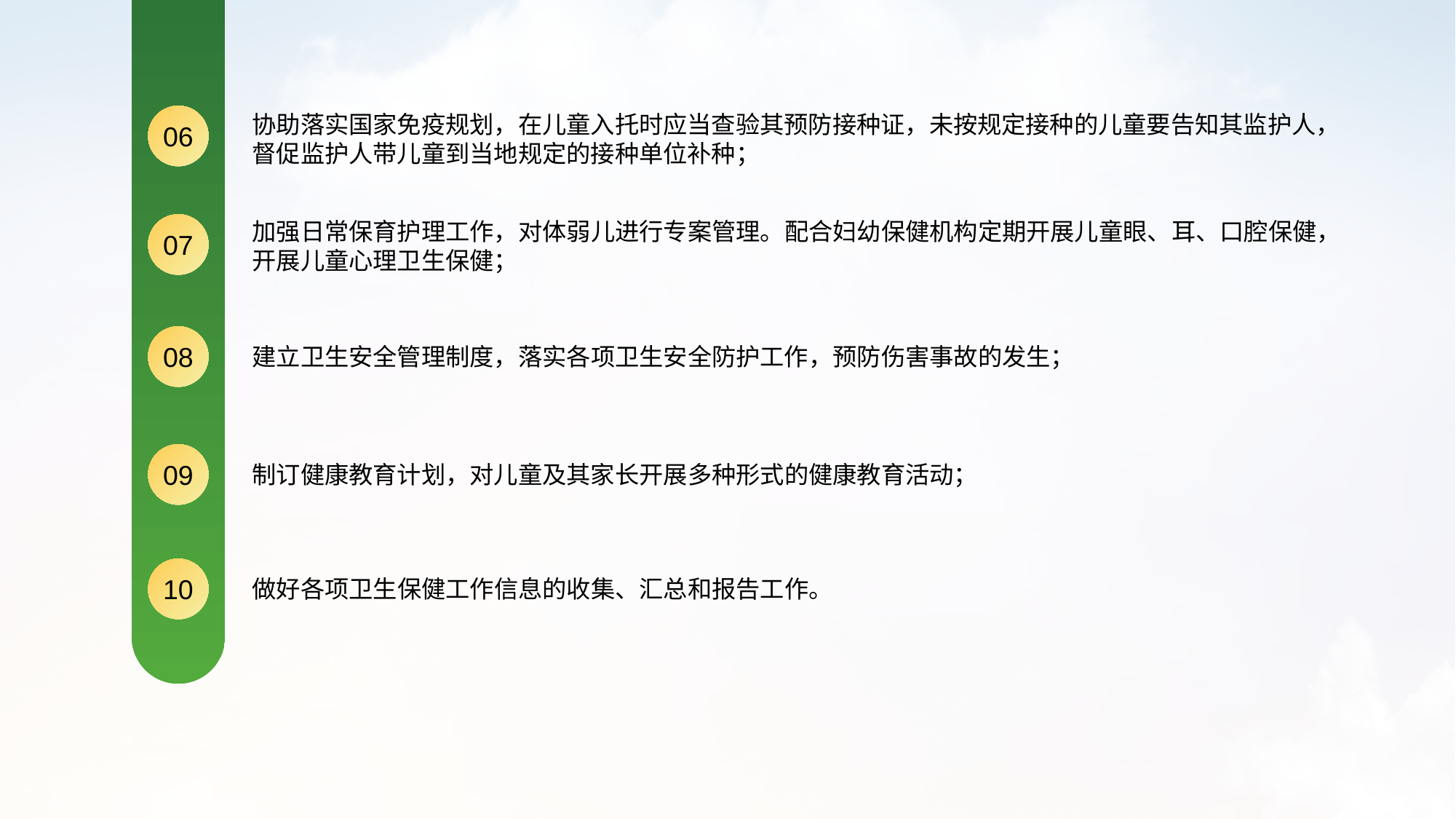

06

07

08

09

10
协助落实国家免疫规划，在儿童入托时应当查验其预防接种证，未按规定接种的儿童要告知其监护人，督促监护人带儿童到当地规定的接种单位补种；
加强日常保育护理工作，对体弱儿进行专案管理。配合妇幼保健机构定期开展儿童眼、耳、口腔保健，开展儿童心理卫生保健；
建立卫生安全管理制度，落实各项卫生安全防护工作，预防伤害事故的发生；
制订健康教育计划，对儿童及其家长开展多种形式的健康教育活动；
做好各项卫生保健工作信息的收集、汇总和报告工作。